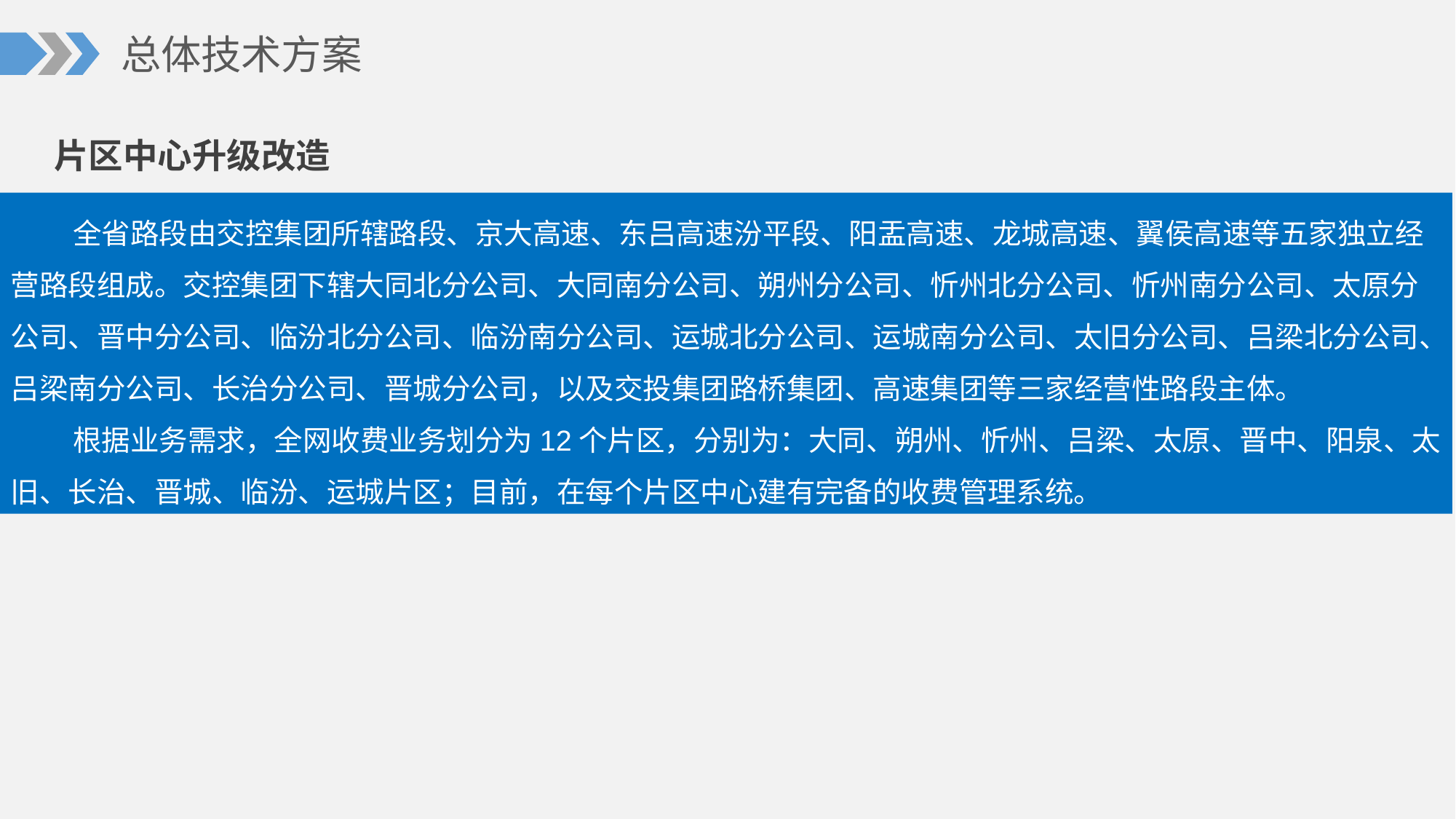

总体技术方案

片区中心升级改造
   全省路段由交控集团所辖路段、京大高速、东吕高速汾平段、阳盂高速、龙城高速、翼侯高速等五家独立经营路段组成。交控集团下辖大同北分公司、大同南分公司、朔州分公司、忻州北分公司、忻州南分公司、太原分公司、晋中分公司、临汾北分公司、临汾南分公司、运城北分公司、运城南分公司、太旧分公司、吕梁北分公司、吕梁南分公司、长治分公司、晋城分公司，以及交投集团路桥集团、高速集团等三家经营性路段主体。
   根据业务需求，全网收费业务划分为12个片区，分别为：大同、朔州、忻州、吕梁、太原、晋中、阳泉、太旧、长治、晋城、临汾、运城片区；目前，在每个片区中心建有完备的收费管理系统。